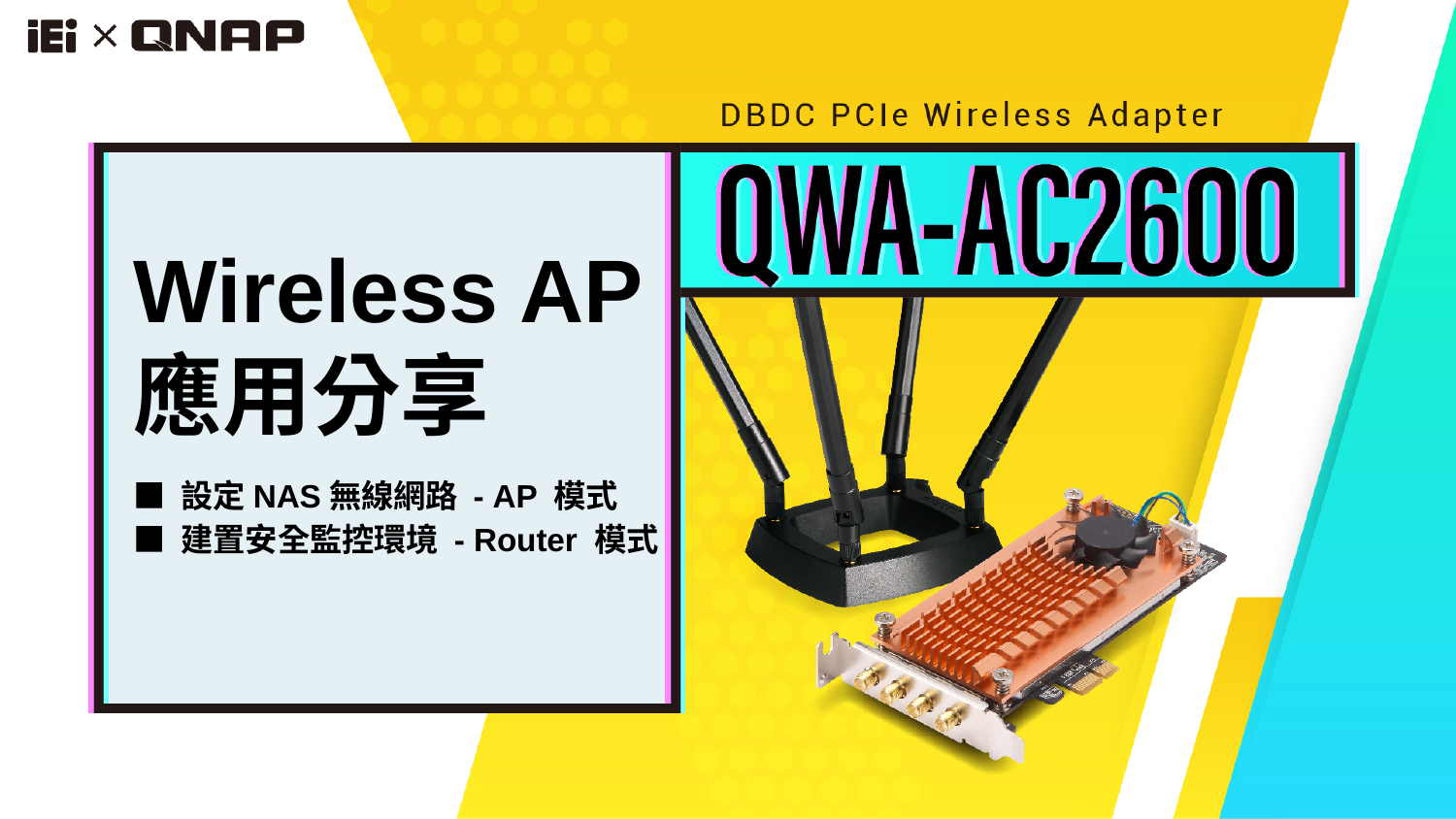

Wireless AP
應用分享
■ 設定NAS無線網路 - AP 模式
■ 建置安全監控環境 - Router 模式